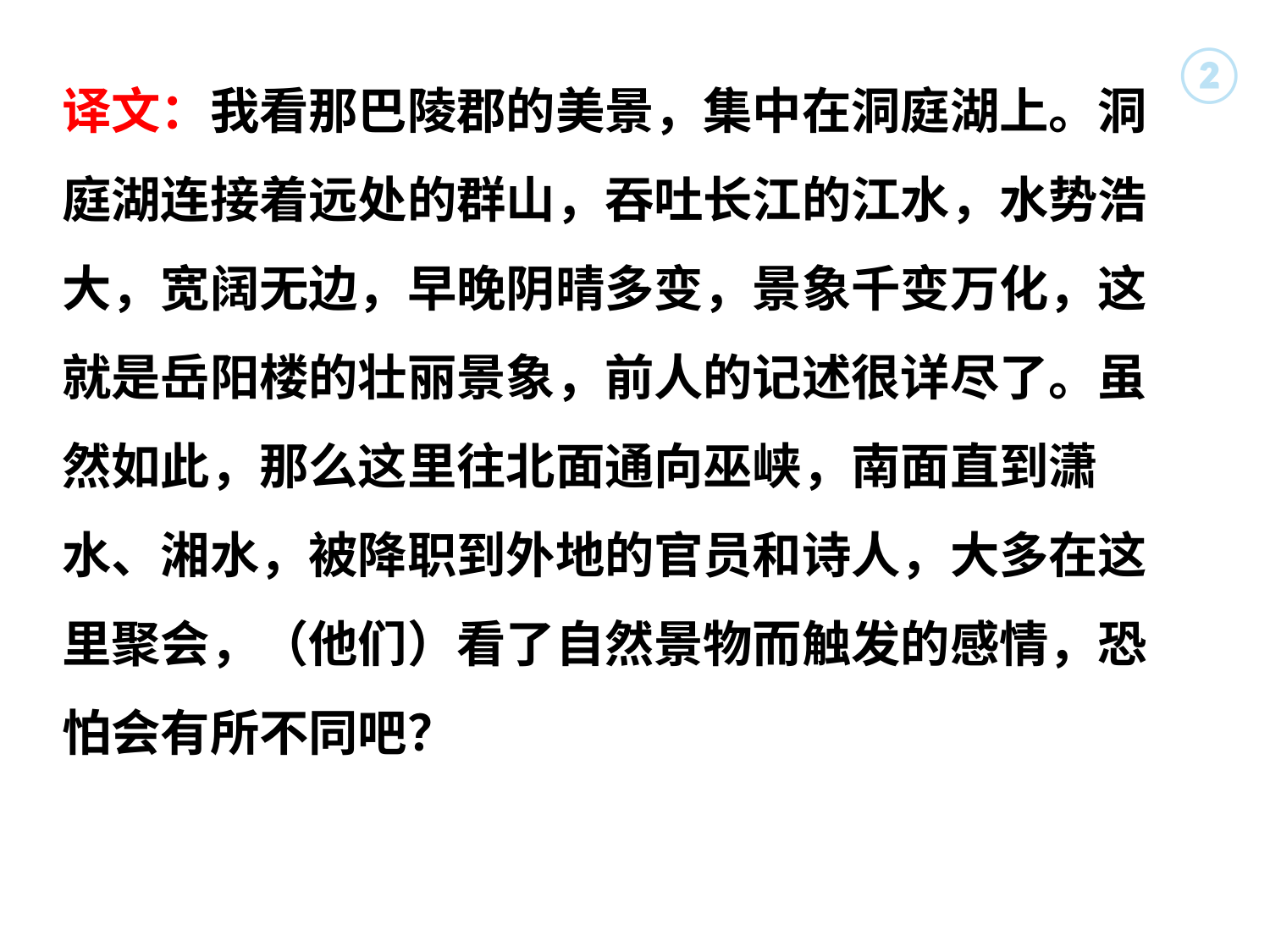

②
译文：我看那巴陵郡的美景，集中在洞庭湖上。洞庭湖连接着远处的群山，吞吐长江的江水，水势浩大，宽阔无边，早晚阴晴多变，景象千变万化，这就是岳阳楼的壮丽景象，前人的记述很详尽了。虽然如此，那么这里往北面通向巫峡，南面直到潇水、湘水，被降职到外地的官员和诗人，大多在这里聚会，（他们）看了自然景物而触发的感情，恐怕会有所不同吧？